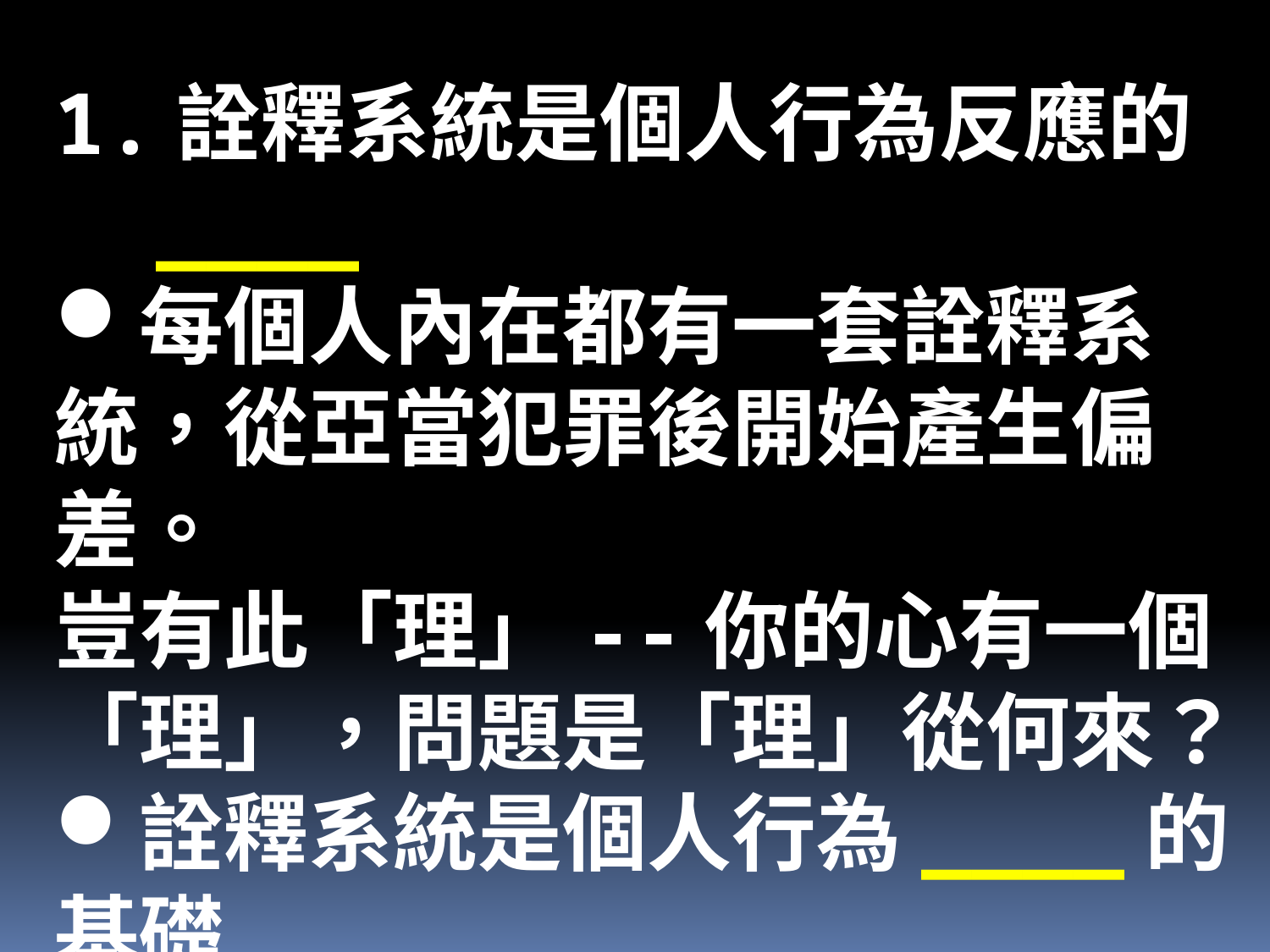

1.詮釋系統是個人行為反應的
  ____
每個人內在都有一套詮釋系統，從亞當犯罪後開始產生偏差。
豈有此「理」--你的心有一個「理」，問題是「理」從何來？
詮釋系統是個人行為____的基礎